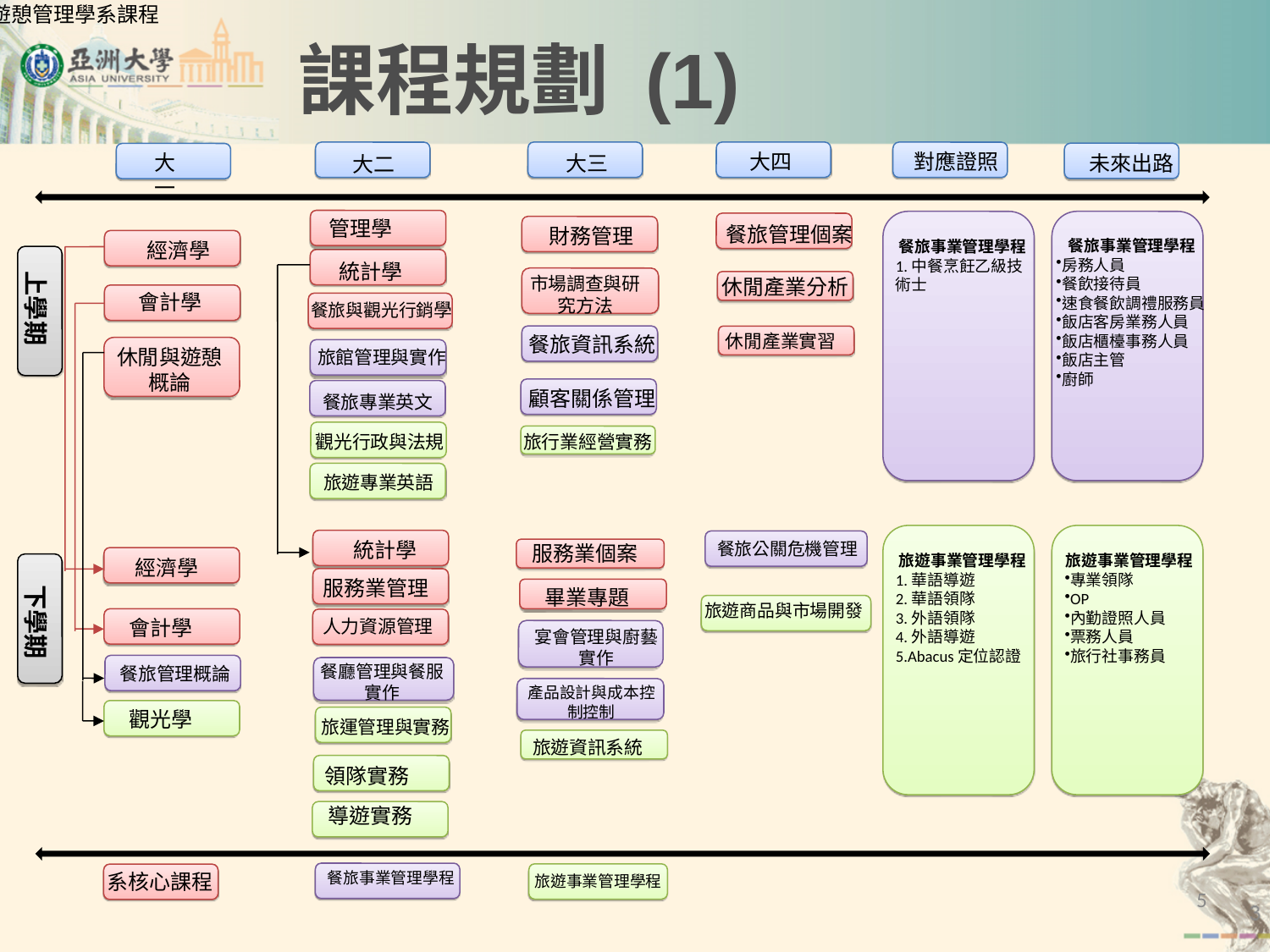

休閒與遊憩管理學系課程地圖
# 課程規劃 (1)

大四

對應證照
大一

大三
未來出路
大二

管理學

餐旅管理個案

財務管理
餐旅事業管理學程
房務人員
餐飲接待員
速食餐飲調禮服務員
飯店客房業務人員
飯店櫃檯事務人員
飯店主管
廚師

餐旅事業管理學程
1.中餐烹飪乙級技術士
經濟學

統計學

上學期
市場調查與研究方法
休閒產業分析

會計學

餐旅與觀光行銷學

休閒產業實習
餐旅資訊系統

休閒與遊憩概論

旅館管理與實作

顧客關係管理

餐旅專業英文

旅行業經營實務
觀光行政與法規

旅遊專業英語

統計學

餐旅公關危機管理
服務業個案

旅遊事業管理學程
1.華語導遊
2.華語領隊
3.外語領隊
4.外語導遊
5.Abacus定位認證
旅遊事業管理學程
專業領隊
OP
內勤證照人員
票務人員
旅行社事務員

經濟學

服務業管理
畢業專題
下學期

旅遊商品與市場開發

人力資源管理

會計學

宴會管理與廚藝實作

餐廳管理與餐服實作

餐旅管理概論

產品設計與成本控制控制

觀光學

旅運管理與實務

旅遊資訊系統

領隊實務
導遊實務

餐旅事業管理學程
系核心課程

旅遊事業管理學程
5